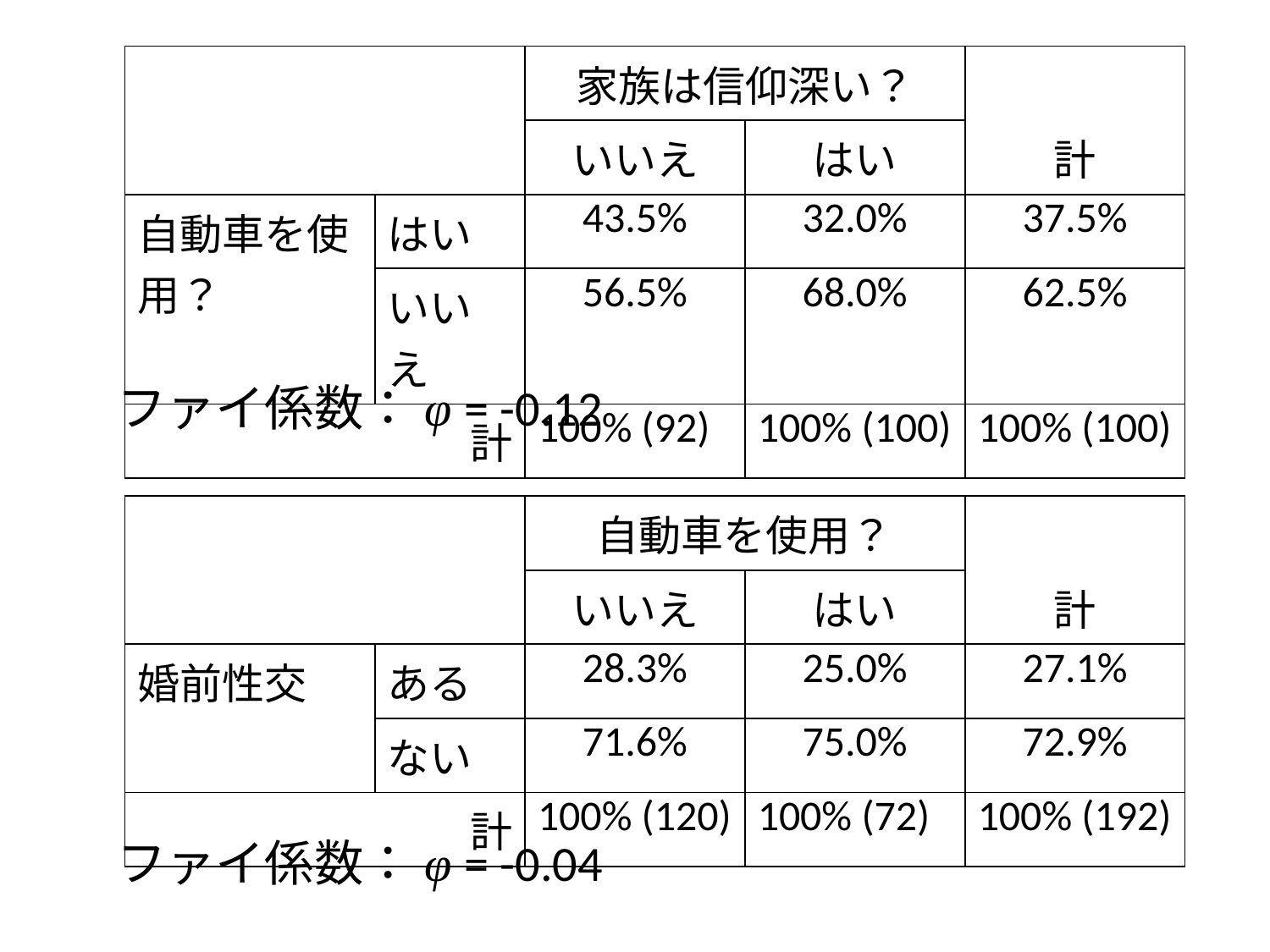

|  |  | 家族は信仰深い？ |  | 計 |
| --- | --- | --- | --- | --- |
|  |  | いいえ | はい |  |
| 自動車を使用？ | はい | 43.5% | 32.0% | 37.5% |
|  | いいえ | 56.5% | 68.0% | 62.5% |
| 計 |  | 100% (92) | 100% (100) | 100% (100) |
ファイ係数：φ = -0.12
|  |  | 自動車を使用？ |  | 計 |
| --- | --- | --- | --- | --- |
|  |  | いいえ | はい |  |
| 婚前性交 | ある | 28.3% | 25.0% | 27.1% |
|  | ない | 71.6% | 75.0% | 72.9% |
| 計 |  | 100% (120) | 100% (72) | 100% (192) |
ファイ係数：φ = -0.04